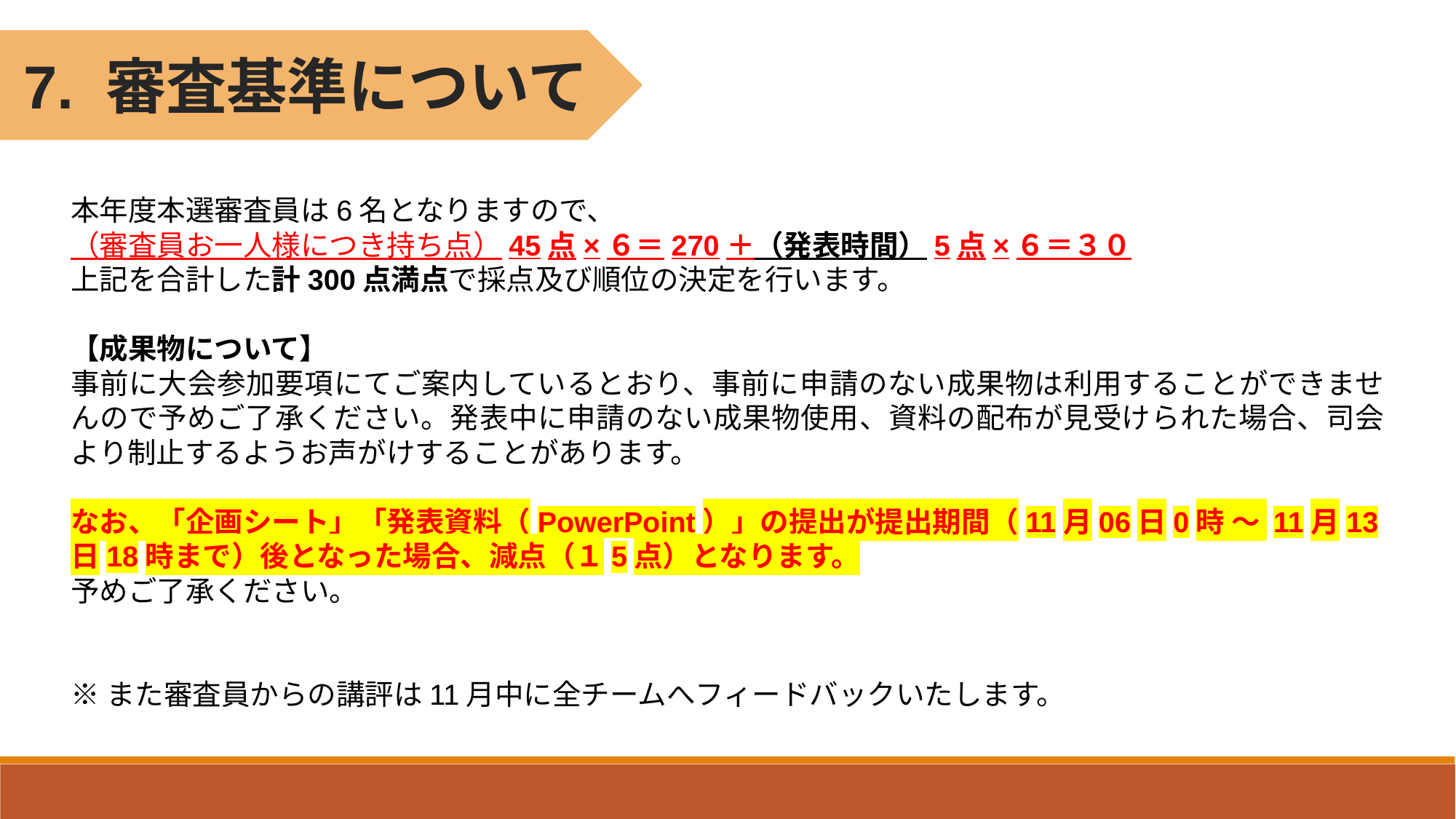

7. 審査基準について
本年度本選審査員は6名となりますので、
（審査員お一人様につき持ち点）45点×６＝270＋（発表時間）5点×６＝３０
上記を合計した計300点満点で採点及び順位の決定を行います。

【成果物について】
事前に大会参加要項にてご案内しているとおり、事前に申請のない成果物は利用することができませんので予めご了承ください。発表中に申請のない成果物使用、資料の配布が見受けられた場合、司会より制止するようお声がけすることがあります。

なお、「企画シート」「発表資料（PowerPoint）」の提出が提出期間（11月06日0時 ～ 11月13日18時まで）後となった場合、減点（１5点）となります。
予めご了承ください。

※また審査員からの講評は11月中に全チームへフィードバックいたします。